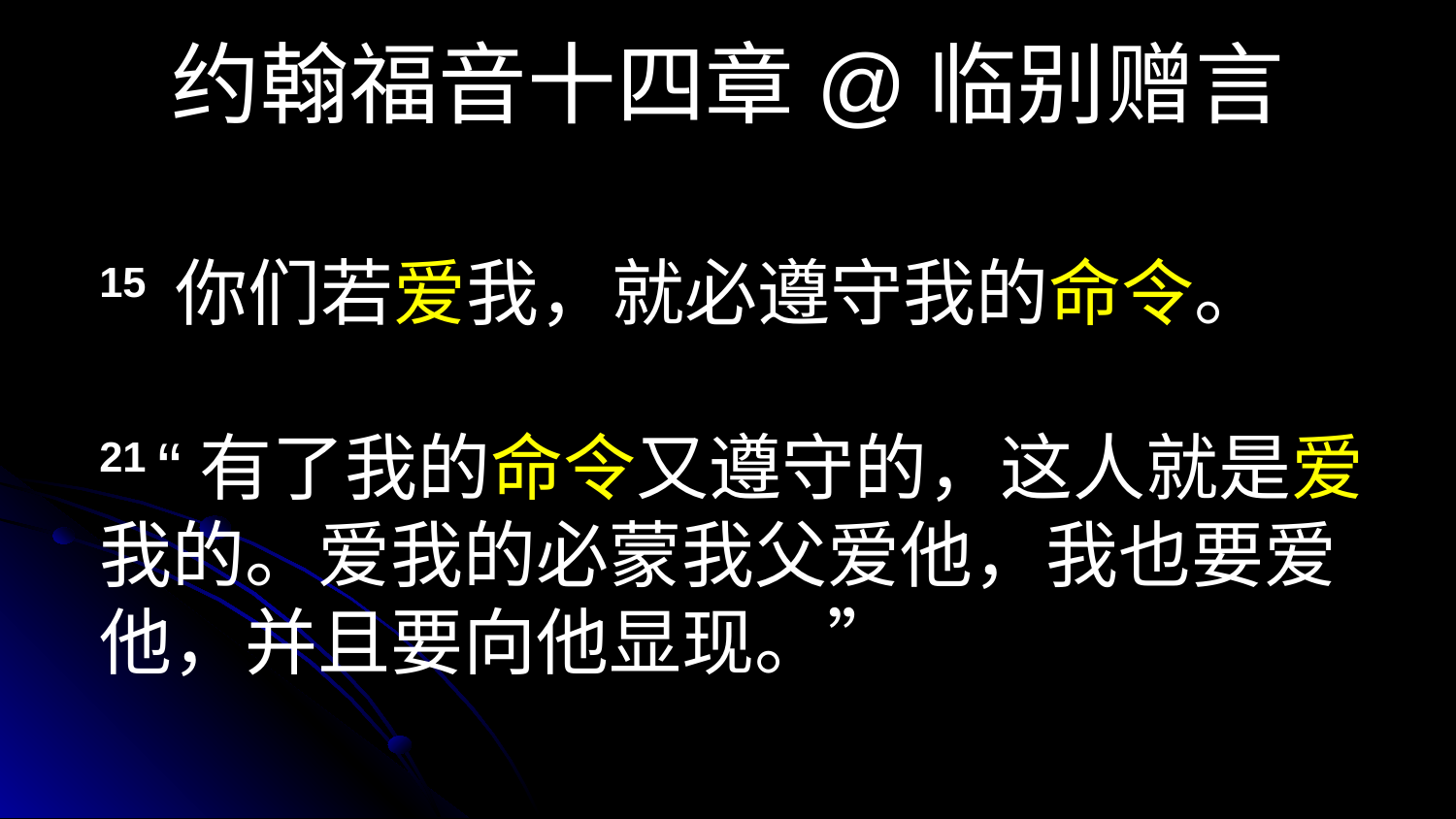

约翰福音十四章@临别赠言
15 你们若爱我，就必遵守我的命令。

21 “有了我的命令又遵守的，这人就是爱我的。爱我的必蒙我父爱他，我也要爱他，并且要向他显现。”